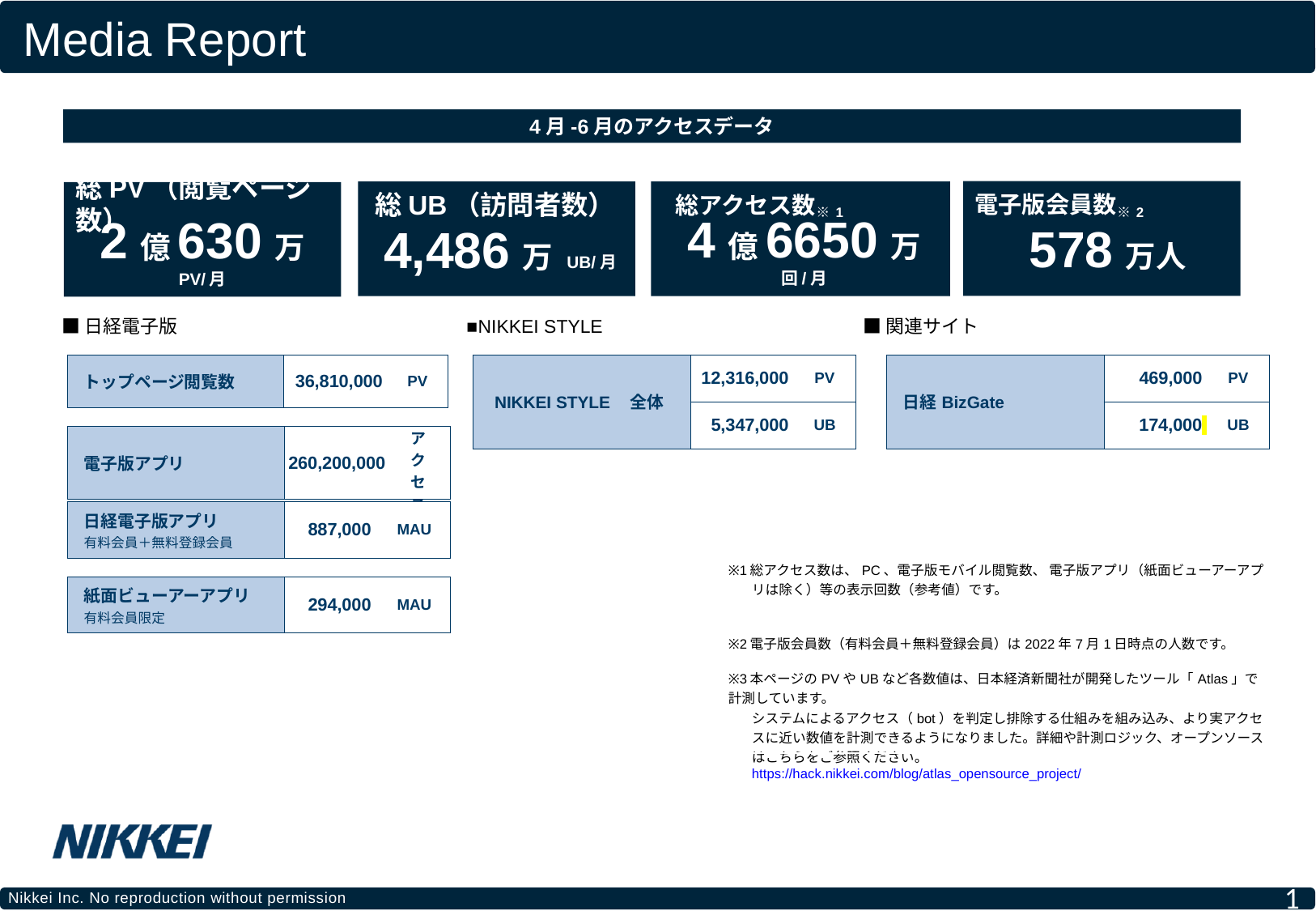

Media Report
Media Report
4月-6月のアクセスデータ
578万人
4,486万 UB/月
4億6650万 回/月
2億630万 PV/月
総UB（訪問者数）
総PV（閲覧ページ数）
電子版会員数※2
総アクセス数※1
■日経電子版
■NIKKEI STYLE
■関連サイト
| NIKKEI STYLE　全体 | 12,316,000 | PV |
| --- | --- | --- |
|  | 5,347,000 | UB |
| 日経BizGate | 469,000 | PV |
| --- | --- | --- |
|  | 174,000 | UB |
| トップページ閲覧数 | 36,810,000 | PV |
| --- | --- | --- |
| 電子版アプリ | 260,200,000 | アクセス |
| --- | --- | --- |
| 日経電子版アプリ 　 有料会員＋無料登録会員 | 887,000 | MAU |
| --- | --- | --- |
| ※1総アクセス数は、PC、電子版モバイル閲覧数、 電子版アプリ（紙面ビューアーアプリは除く）等の表示回数（参考値）です。 ※2電子版会員数（有料会員＋無料登録会員）は2022年7月1日時点の人数です。 ※3本ページのPVやUBなど各数値は、日本経済新聞社が開発したツール「Atlas」で計測しています。 システムによるアクセス（bot）を判定し排除する仕組みを組み込み、より実アクセスに近い数値を計測できるようになりました。詳細や計測ロジック、オープンソースはこちらをご参照ください。 https://hack.nikkei.com/blog/atlas\_opensource\_project/ |
| --- |
| 紙面ビューアーアプリ 　 有料会員限定 | 294,000 | MAU |
| --- | --- | --- |
1